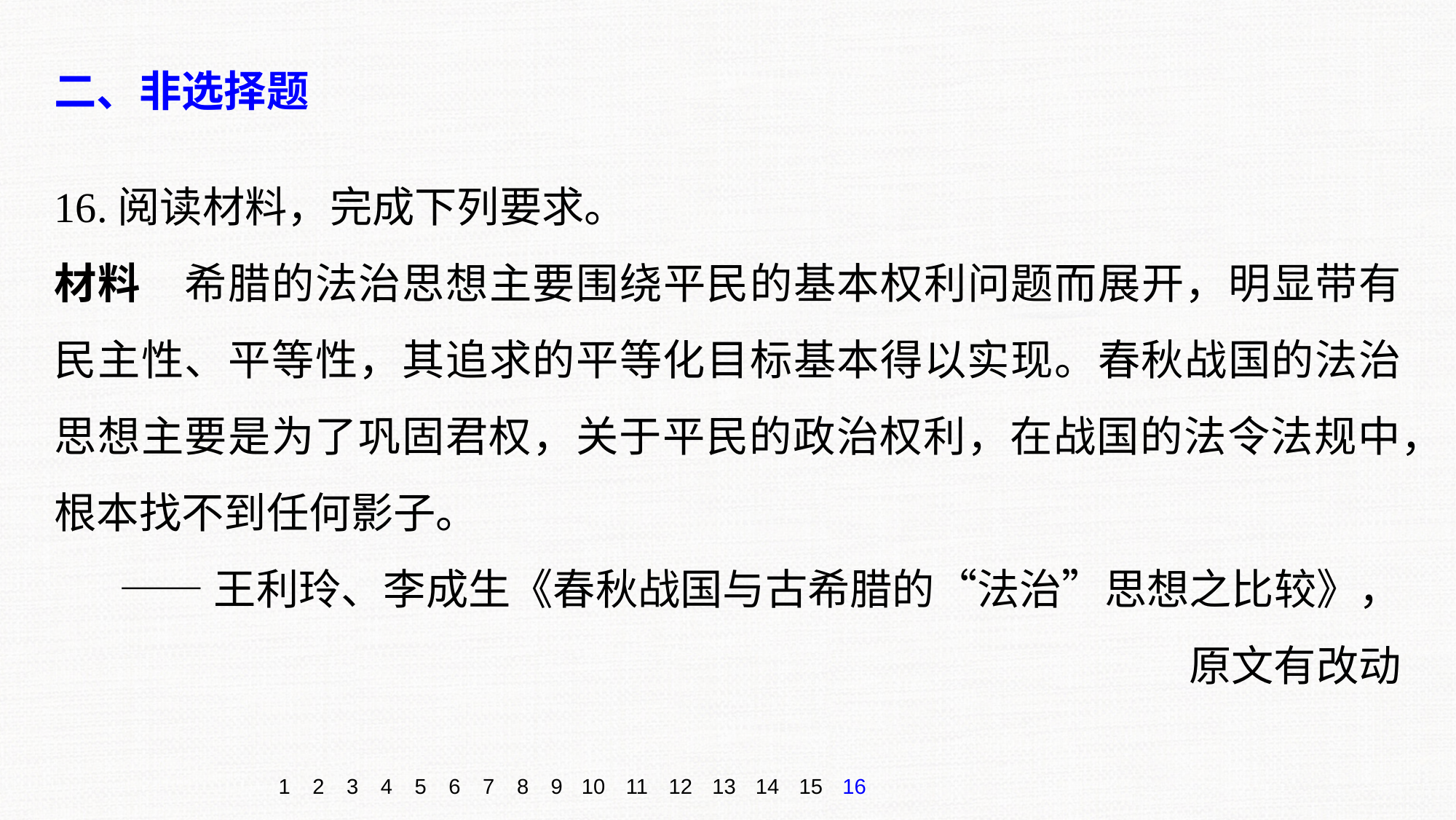

二、非选择题
16.阅读材料，完成下列要求。
材料　希腊的法治思想主要围绕平民的基本权利问题而展开，明显带有民主性、平等性，其追求的平等化目标基本得以实现。春秋战国的法治思想主要是为了巩固君权，关于平民的政治权利，在战国的法令法规中，根本找不到任何影子。
——王利玲、李成生《春秋战国与古希腊的“法治”思想之比较》，
原文有改动
1
2
3
4
5
6
7
8
9
10
11
12
13
14
15
16